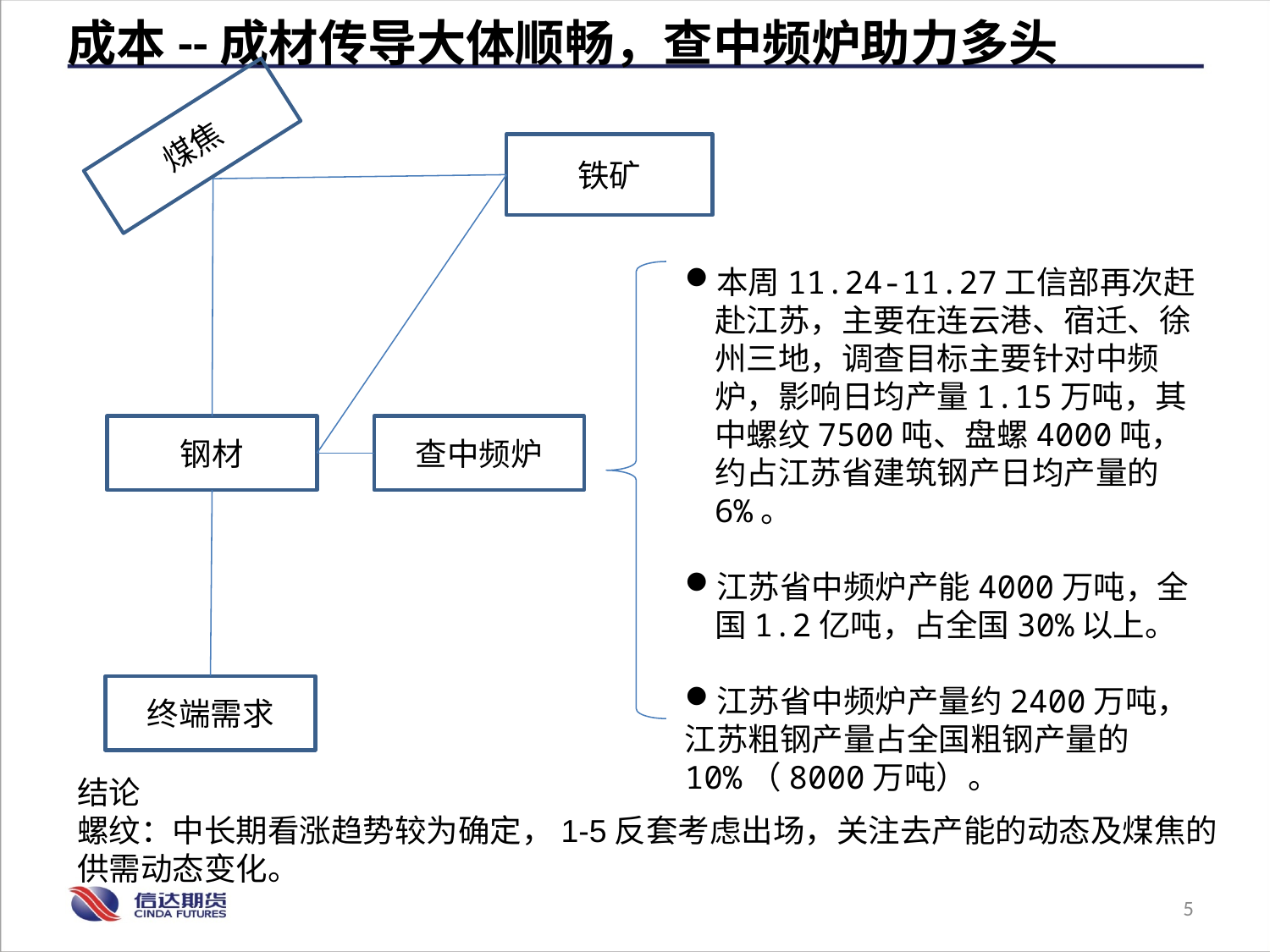

成本--成材传导大体顺畅，查中频炉助力多头
煤焦
铁矿

钢材
查中频炉
终端需求
本周11.24-11.27工信部再次赶赴江苏，主要在连云港、宿迁、徐州三地，调查目标主要针对中频炉，影响日均产量1.15万吨，其中螺纹7500吨、盘螺4000吨，约占江苏省建筑钢产日均产量的6%。

江苏省中频炉产能4000万吨，全国1.2亿吨，占全国30%以上。

江苏省中频炉产量约2400万吨，
江苏粗钢产量占全国粗钢产量的10%（8000万吨）。
结论
螺纹：中长期看涨趋势较为确定，1-5反套考虑出场，关注去产能的动态及煤焦的供需动态变化。
5